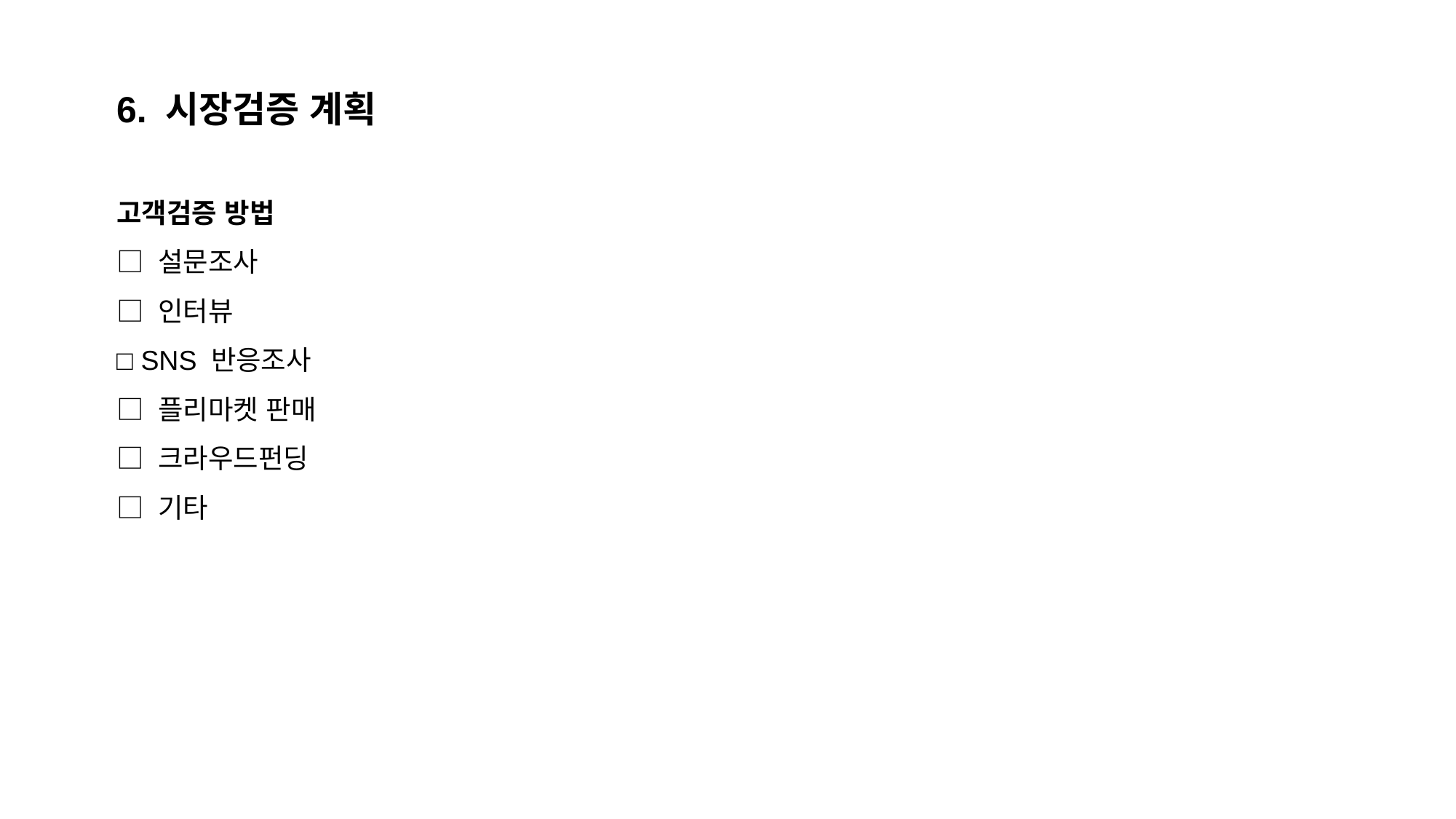

6. 시장검증 계획

고객검증 방법
□ 설문조사
□ 인터뷰
□ SNS 반응조사
□ 플리마켓 판매
□ 크라우드펀딩
□ 기타